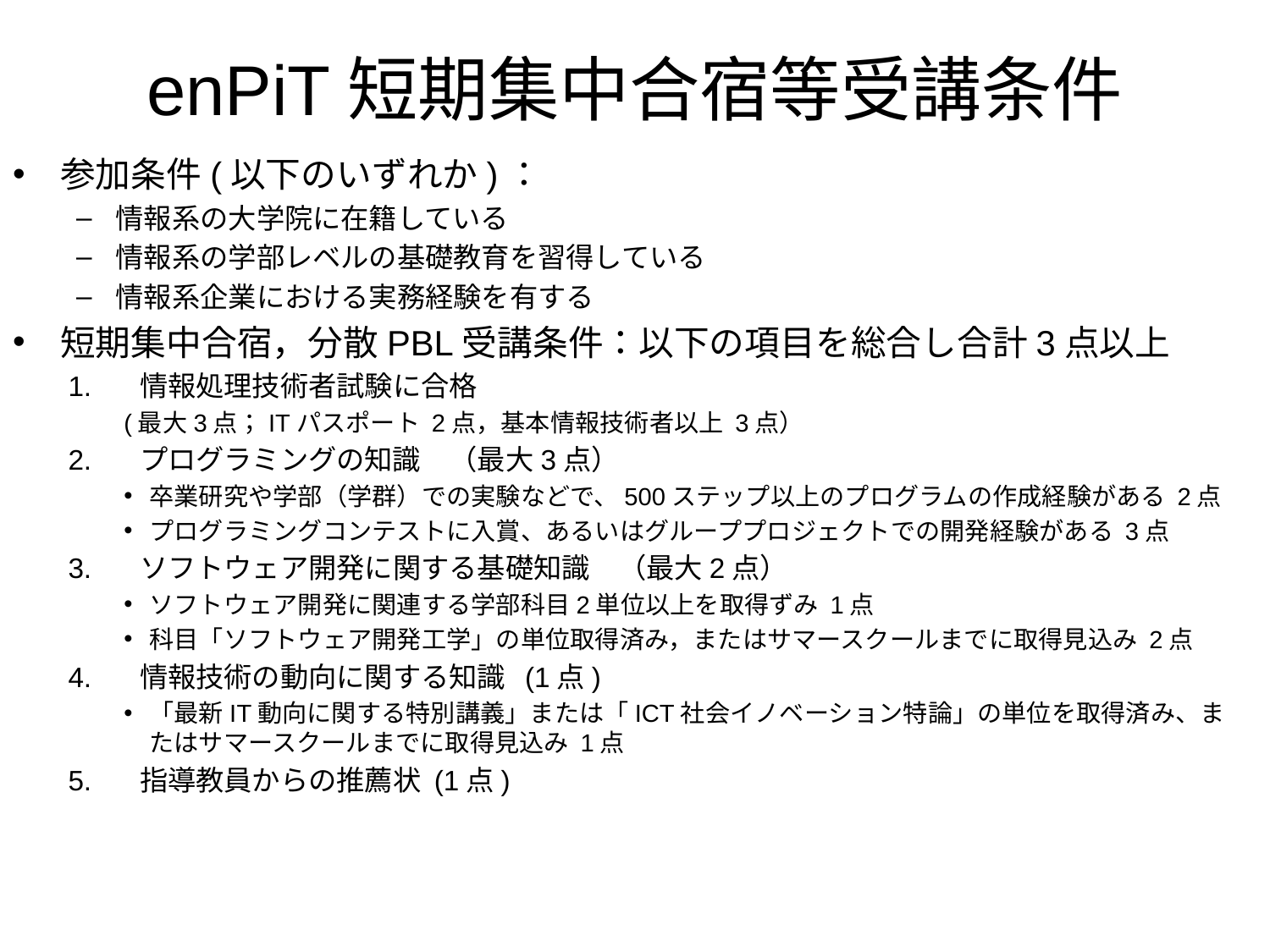

# enPiT短期集中合宿等受講条件
参加条件(以下のいずれか)：
情報系の大学院に在籍している
情報系の学部レベルの基礎教育を習得している
情報系企業における実務経験を有する
短期集中合宿，分散PBL受講条件：以下の項目を総合し合計3点以上
情報処理技術者試験に合格
(最大3点；ITパスポート 2点，基本情報技術者以上 3点）
プログラミングの知識　（最大3点）
卒業研究や学部（学群）での実験などで、500ステップ以上のプログラムの作成経験がある 2点
プログラミングコンテストに入賞、あるいはグループプロジェクトでの開発経験がある 3点
ソフトウェア開発に関する基礎知識　（最大2点）
ソフトウェア開発に関連する学部科目2単位以上を取得ずみ 1点
科目「ソフトウェア開発工学」の単位取得済み，またはサマースクールまでに取得見込み 2点
情報技術の動向に関する知識  (1点)
「最新IT動向に関する特別講義」または「ICT社会イノベーション特論」の単位を取得済み、またはサマースクールまでに取得見込み 1点
指導教員からの推薦状 (1点)